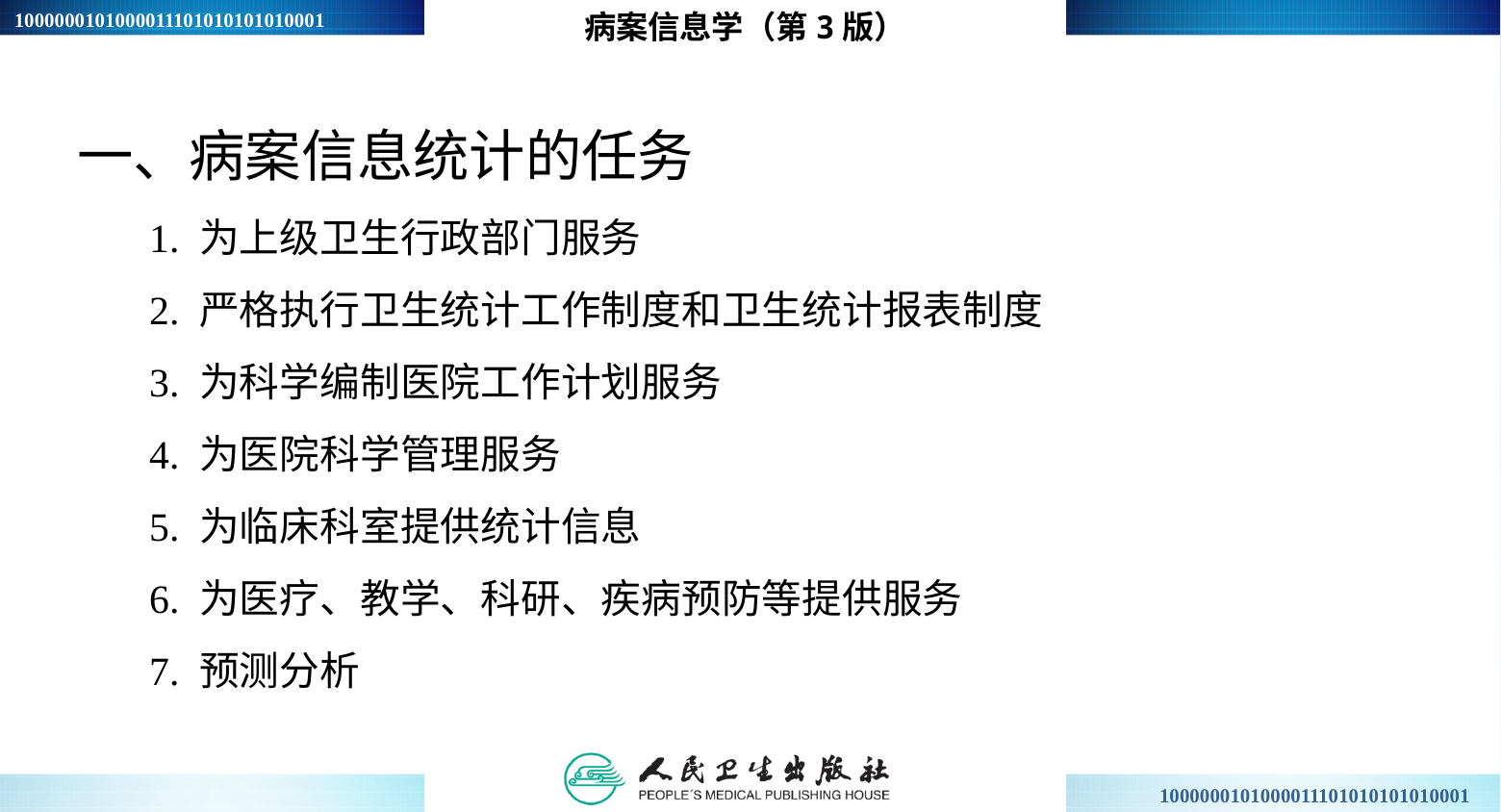

病案信息学（第3版）
一、病案信息统计的任务
1. 为上级卫生行政部门服务
2. 严格执行卫生统计工作制度和卫生统计报表制度
3. 为科学编制医院工作计划服务
4. 为医院科学管理服务
5. 为临床科室提供统计信息
6. 为医疗、教学、科研、疾病预防等提供服务
7. 预测分析